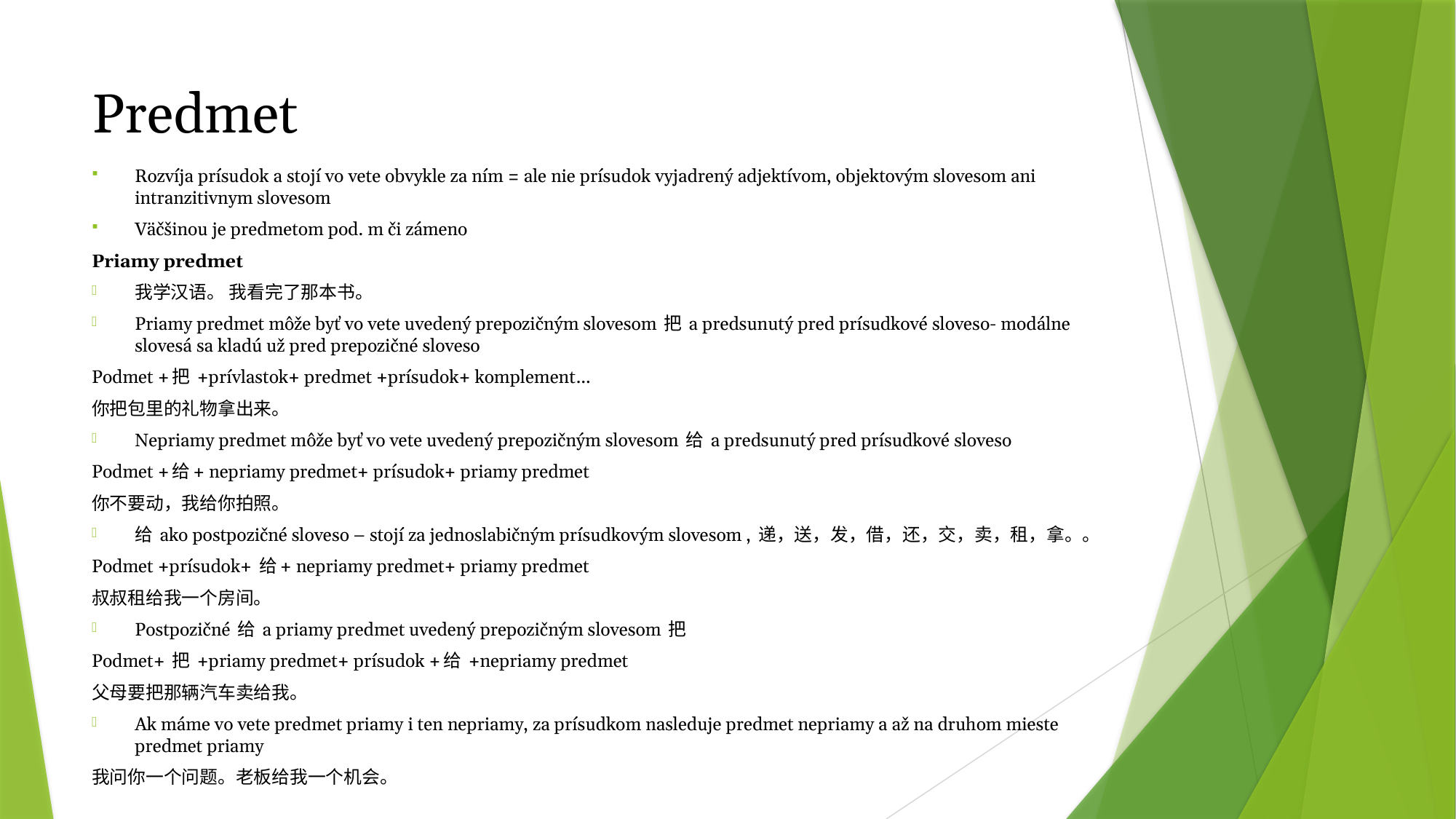

# Predmet
Rozvíja prísudok a stojí vo vete obvykle za ním = ale nie prísudok vyjadrený adjektívom, objektovým slovesom ani intranzitivnym slovesom
Väčšinou je predmetom pod. m či zámeno
Priamy predmet
我学汉语。 我看完了那本书。
Priamy predmet môže byť vo vete uvedený prepozičným slovesom 把 a predsunutý pred prísudkové sloveso- modálne slovesá sa kladú už pred prepozičné sloveso
Podmet +把 +prívlastok+ predmet +prísudok+ komplement…
你把包里的礼物拿出来。
Nepriamy predmet môže byť vo vete uvedený prepozičným slovesom 给 a predsunutý pred prísudkové sloveso
Podmet +给+ nepriamy predmet+ prísudok+ priamy predmet
你不要动，我给你拍照。
给 ako postpozičné sloveso – stojí za jednoslabičným prísudkovým slovesom , 递，送，发，借，还，交，卖，租，拿。。
Podmet +prísudok+ 给+ nepriamy predmet+ priamy predmet
叔叔租给我一个房间。
Postpozičné 给 a priamy predmet uvedený prepozičným slovesom 把
Podmet+ 把 +priamy predmet+ prísudok +给 +nepriamy predmet
父母要把那辆汽车卖给我。
Ak máme vo vete predmet priamy i ten nepriamy, za prísudkom nasleduje predmet nepriamy a až na druhom mieste predmet priamy
我问你一个问题。老板给我一个机会。